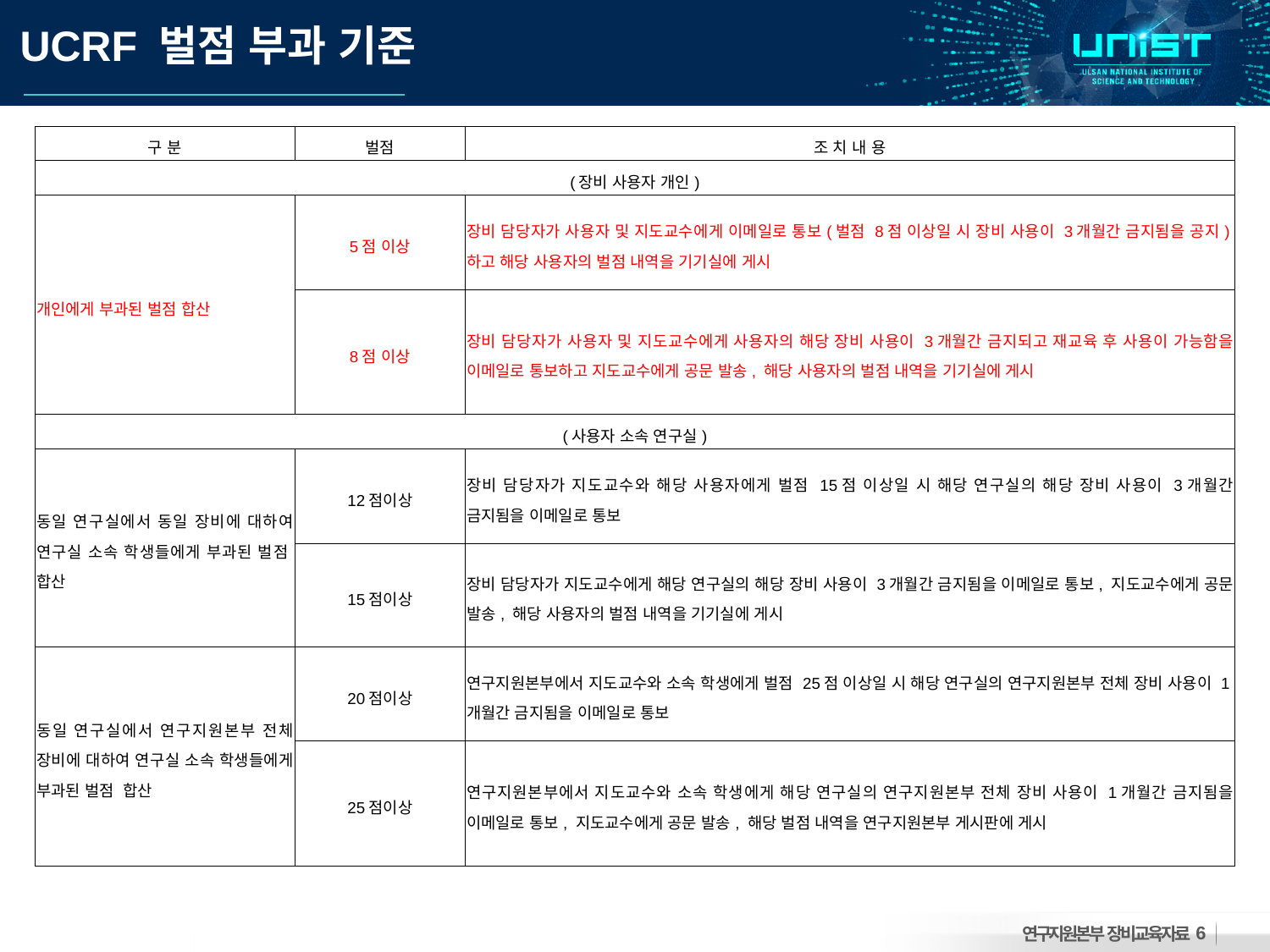

UCRF 벌점 부과 기준
| 구 분 | 벌점 | 조 치 내 용 |
| --- | --- | --- |
| (장비 사용자 개인) |  |  |
| 개인에게 부과된 벌점 합산 | 5점 이상 | 장비 담당자가 사용자 및 지도교수에게 이메일로 통보(벌점 8점 이상일 시 장비 사용이 3개월간 금지됨을 공지)하고 해당 사용자의 벌점 내역을 기기실에 게시 |
|  | 8점 이상 | 장비 담당자가 사용자 및 지도교수에게 사용자의 해당 장비 사용이 3개월간 금지되고 재교육 후 사용이 가능함을 이메일로 통보하고 지도교수에게 공문 발송, 해당 사용자의 벌점 내역을 기기실에 게시 |
| (사용자 소속 연구실) |  |  |
| 동일 연구실에서 동일 장비에 대하여 연구실 소속 학생들에게 부과된 벌점  합산 | 12점이상 | 장비 담당자가 지도교수와 해당 사용자에게 벌점 15점 이상일 시 해당 연구실의 해당 장비 사용이 3개월간 금지됨을 이메일로 통보 |
|  | 15점이상 | 장비 담당자가 지도교수에게 해당 연구실의 해당 장비 사용이 3개월간 금지됨을 이메일로 통보, 지도교수에게 공문 발송, 해당 사용자의 벌점 내역을 기기실에 게시 |
| 동일 연구실에서 연구지원본부 전체 장비에 대하여 연구실 소속 학생들에게 부과된 벌점  합산 | 20점이상 | 연구지원본부에서 지도교수와 소속 학생에게 벌점 25점 이상일 시 해당 연구실의 연구지원본부 전체 장비 사용이 1개월간 금지됨을 이메일로 통보 |
|  | 25점이상 | 연구지원본부에서 지도교수와 소속 학생에게 해당 연구실의 연구지원본부 전체 장비 사용이 1개월간 금지됨을 이메일로 통보, 지도교수에게 공문 발송, 해당 벌점 내역을 연구지원본부 게시판에 게시 |